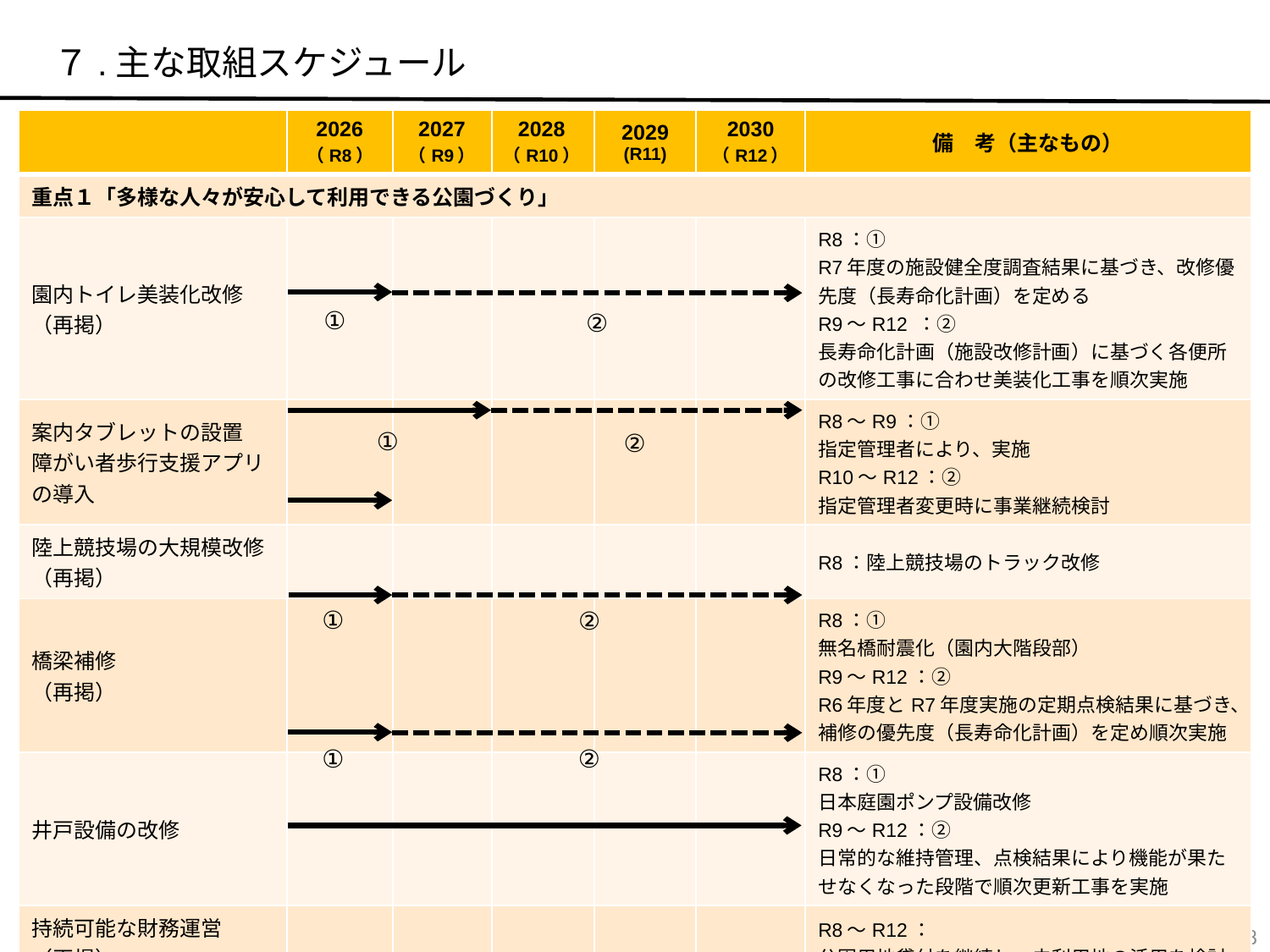

７.主な取組スケジュール
|  | 2026 （R8） | 2027 （R9） | 2028 （R10） | 2029 (R11) | 2030 （R12） | 備　考（主なもの） |
| --- | --- | --- | --- | --- | --- | --- |
| 重点１「多様な人々が安心して利用できる公園づくり」 |  |  |  |  |  |  |
| 園内トイレ美装化改修 （再掲） |  |  |  |  |  | R8：① R7年度の施設健全度調査結果に基づき、改修優先度（長寿命化計画）を定める R9～R12 ：② 長寿命化計画（施設改修計画）に基づく各便所の改修工事に合わせ美装化工事を順次実施 |
| 案内タブレットの設置 障がい者歩行支援アプリの導入 |  |  |  |  |  | R8～R9：① 指定管理者により、実施 R10～R12：② 指定管理者変更時に事業継続検討 |
| 陸上競技場の大規模改修 （再掲） |  |  |  |  |  | R8：陸上競技場のトラック改修 |
| 橋梁補修 （再掲） |  |  |  |  |  | R8：① 無名橋耐震化（園内大階段部） R9～R12：② R6年度とR7年度実施の定期点検結果に基づき、補修の優先度（長寿命化計画）を定め順次実施 |
| 井戸設備の改修 |  |  |  |  |  | R8：① 日本庭園ポンプ設備改修 R9～R12：② 日常的な維持管理、点検結果により機能が果たせなくなった段階で順次更新工事を実施 |
| 持続可能な財務運営 （再掲） |  |  |  |  |  | R8～R12： 公園用地貸付を継続し、未利用地の活用を検討 |
①
②
①
②
①
②
①
②
18